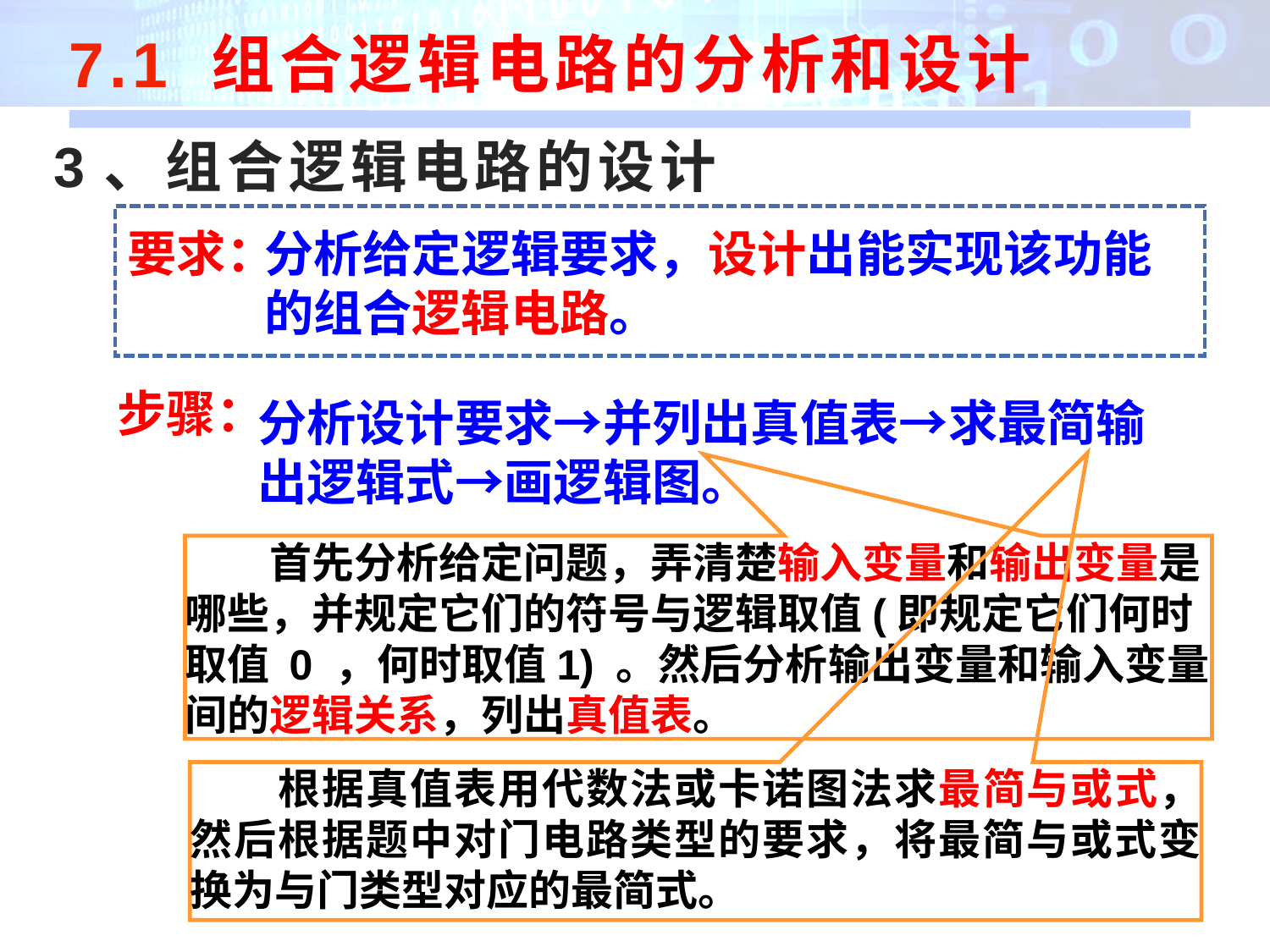

7.1 组合逻辑电路的分析和设计
 3、组合逻辑电路的设计

要求：
分析给定逻辑要求，设计出能实现该功能的组合逻辑电路。
步骤：
分析设计要求→并列出真值表→求最简输出逻辑式→画逻辑图。
　　首先分析给定问题，弄清楚输入变量和输出变量是哪些，并规定它们的符号与逻辑取值(即规定它们何时取值 0 ，何时取值1) 。然后分析输出变量和输入变量间的逻辑关系，列出真值表。
　　根据真值表用代数法或卡诺图法求最简与或式，然后根据题中对门电路类型的要求，将最简与或式变换为与门类型对应的最简式。